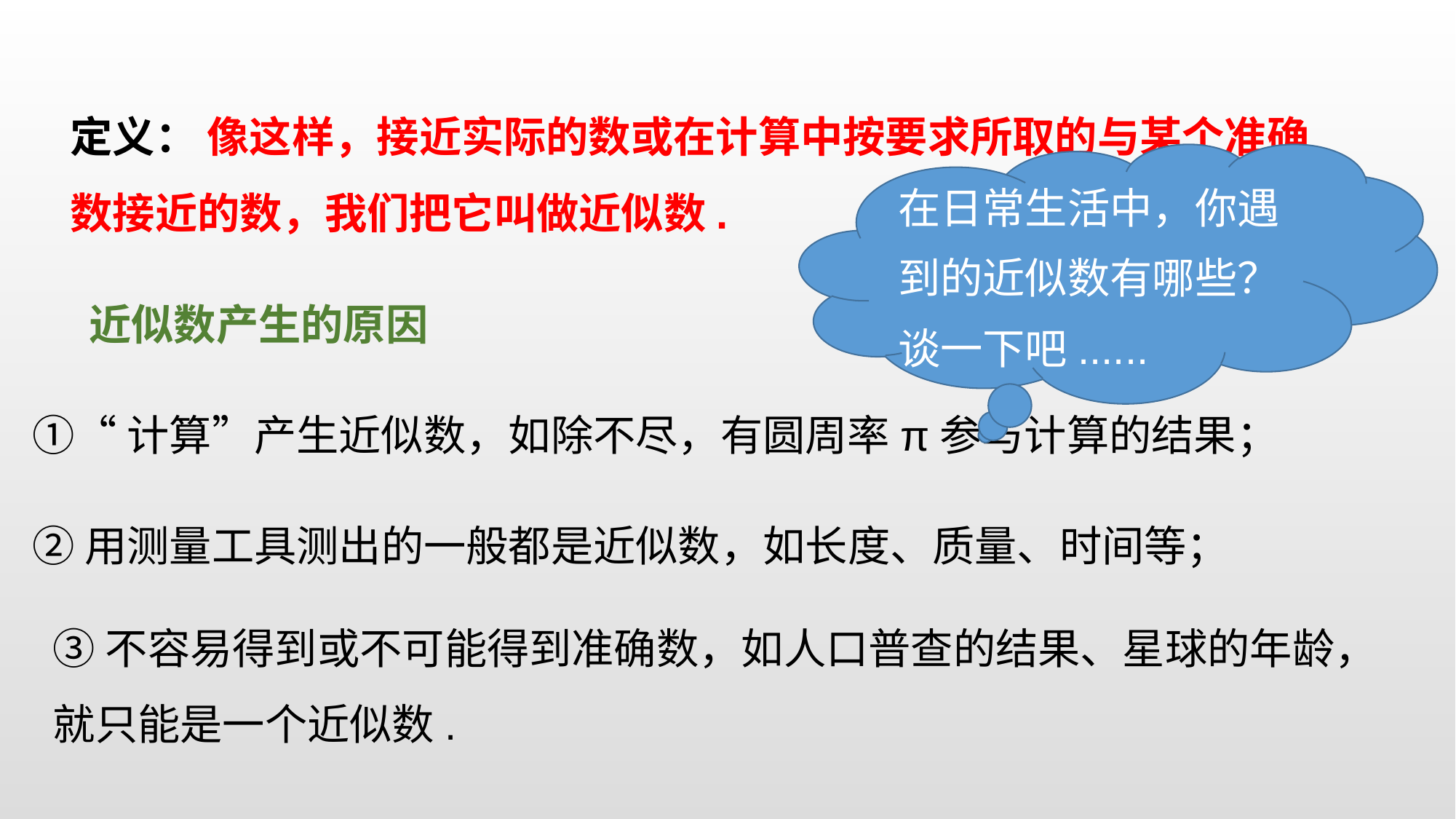

定义： 像这样，接近实际的数或在计算中按要求所取的与某个准确数接近的数，我们把它叫做近似数.
在日常生活中，你遇到的近似数有哪些？谈一下吧......
近似数产生的原因
①“计算”产生近似数，如除不尽，有圆周率π参与计算的结果；
②用测量工具测出的一般都是近似数，如长度、质量、时间等；
③不容易得到或不可能得到准确数，如人口普查的结果、星球的年龄，就只能是一个近似数.